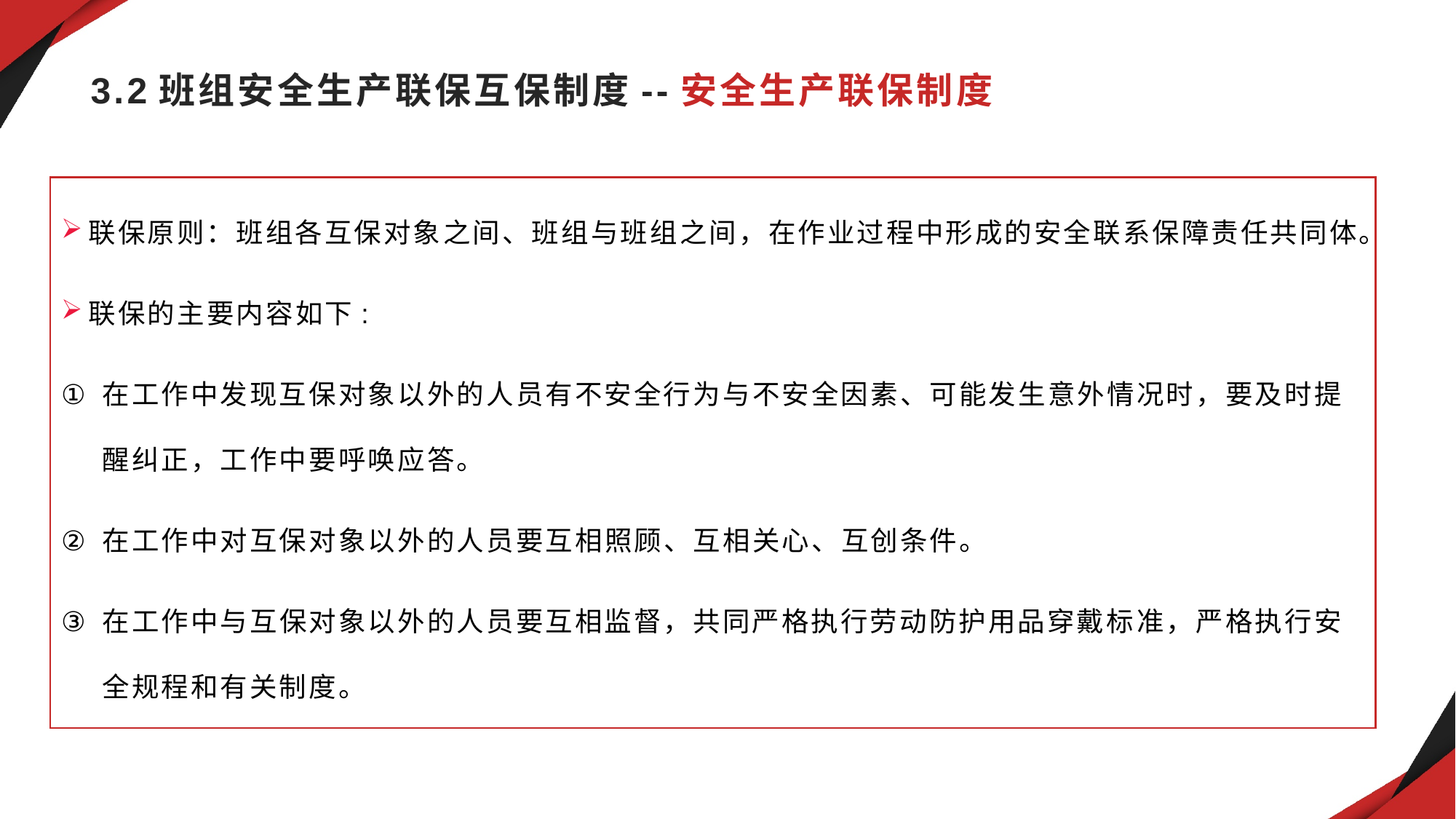

# 3.2班组安全生产联保互保制度--安全生产联保制度
联保原则：班组各互保对象之间、班组与班组之间，在作业过程中形成的安全联系保障责任共同体。
联保的主要内容如下:
在工作中发现互保对象以外的人员有不安全行为与不安全因素、可能发生意外情况时，要及时提醒纠正，工作中要呼唤应答。
在工作中对互保对象以外的人员要互相照顾、互相关心、互创条件。
在工作中与互保对象以外的人员要互相监督，共同严格执行劳动防护用品穿戴标准，严格执行安全规程和有关制度。